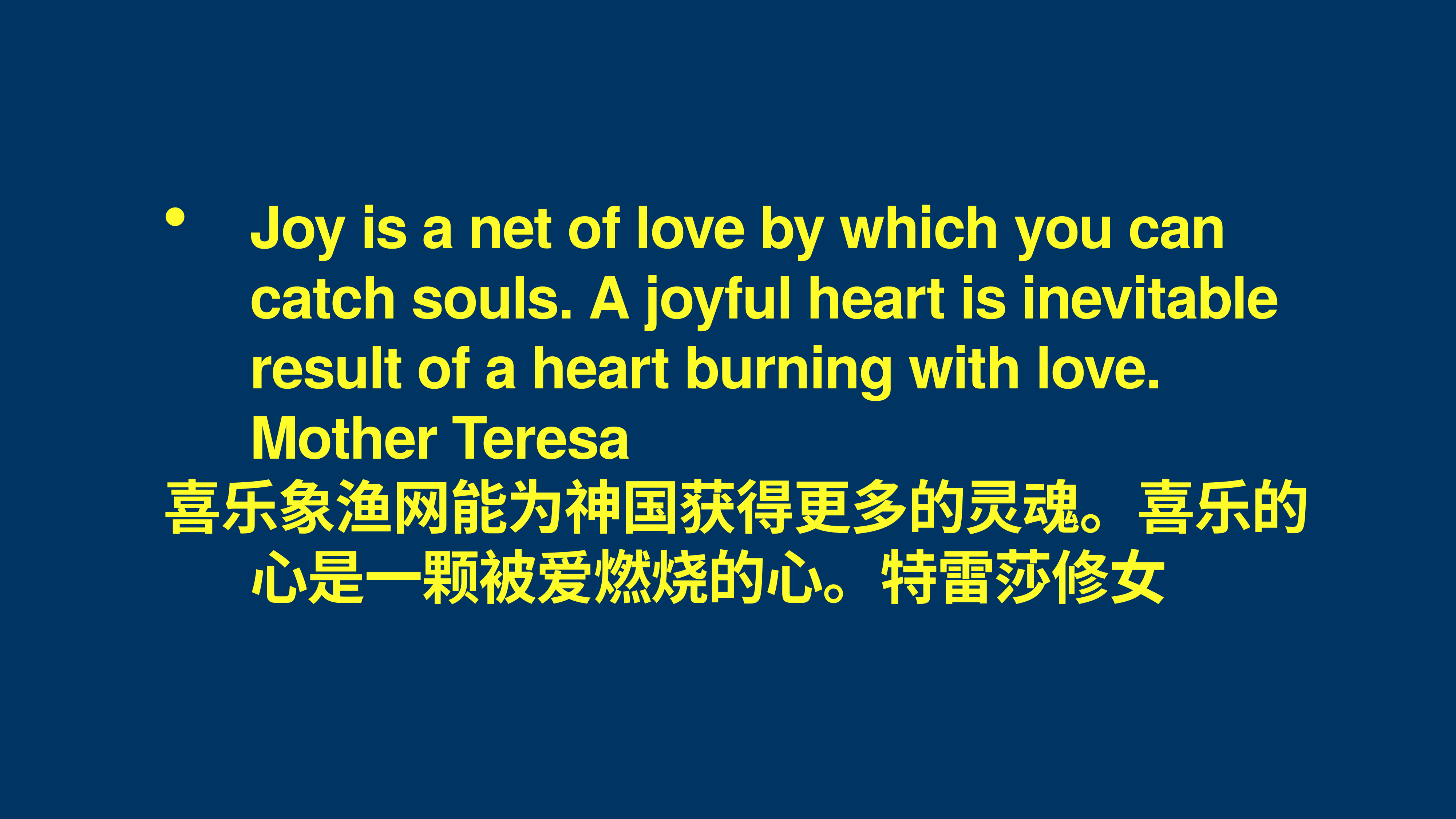

# Joy is a net of love by which you can catch souls. A joyful heart is inevitable result of a heart burning with love.      Mother Teresa
喜乐象渔网能为神国获得更多的灵魂。喜乐的心是一颗被爱燃烧的心。特雷莎修女